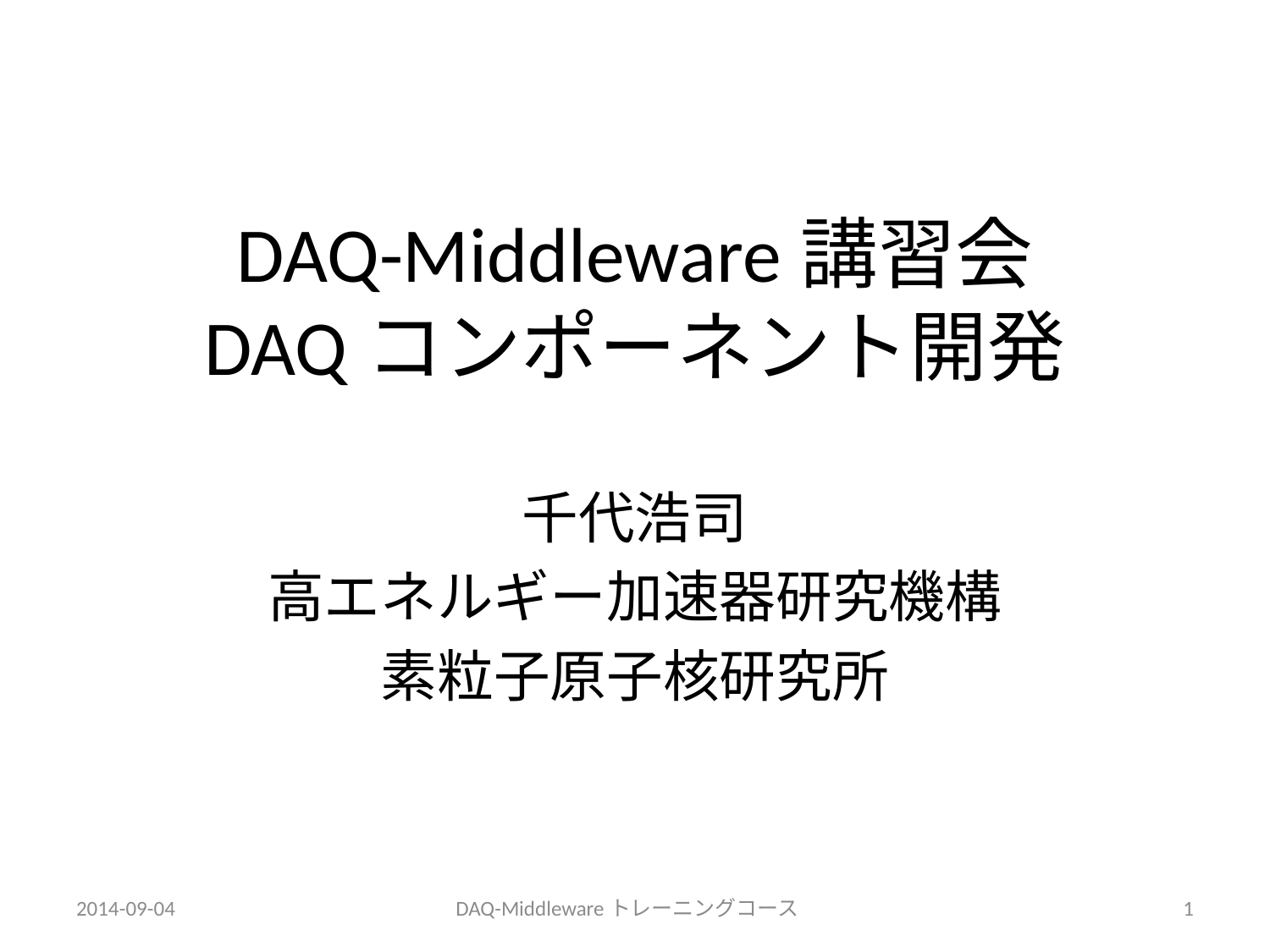

# DAQ-Middleware講習会 DAQコンポーネント開発
千代浩司
高エネルギー加速器研究機構
素粒子原子核研究所
2014-09-04
DAQ-Middlewareトレーニングコース
1